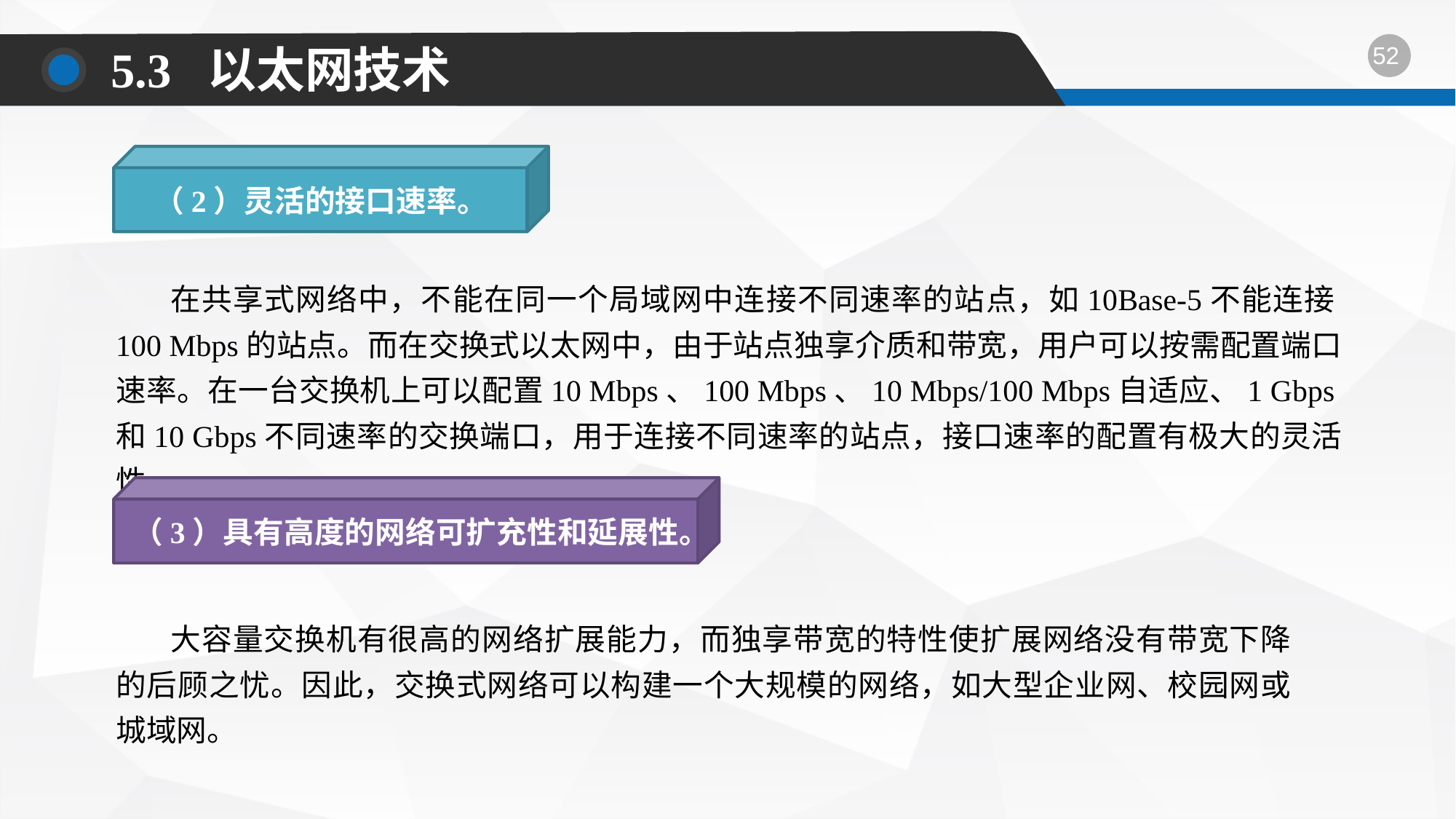

5.3  以太网技术
（2）灵活的接口速率。
在共享式网络中，不能在同一个局域网中连接不同速率的站点，如10Base-5不能连接100 Mbps的站点。而在交换式以太网中，由于站点独享介质和带宽，用户可以按需配置端口速率。在一台交换机上可以配置10 Mbps、100 Mbps、10 Mbps/100 Mbps自适应、1 Gbps和10 Gbps不同速率的交换端口，用于连接不同速率的站点，接口速率的配置有极大的灵活性。
（3）具有高度的网络可扩充性和延展性。
大容量交换机有很高的网络扩展能力，而独享带宽的特性使扩展网络没有带宽下降的后顾之忧。因此，交换式网络可以构建一个大规模的网络，如大型企业网、校园网或城域网。